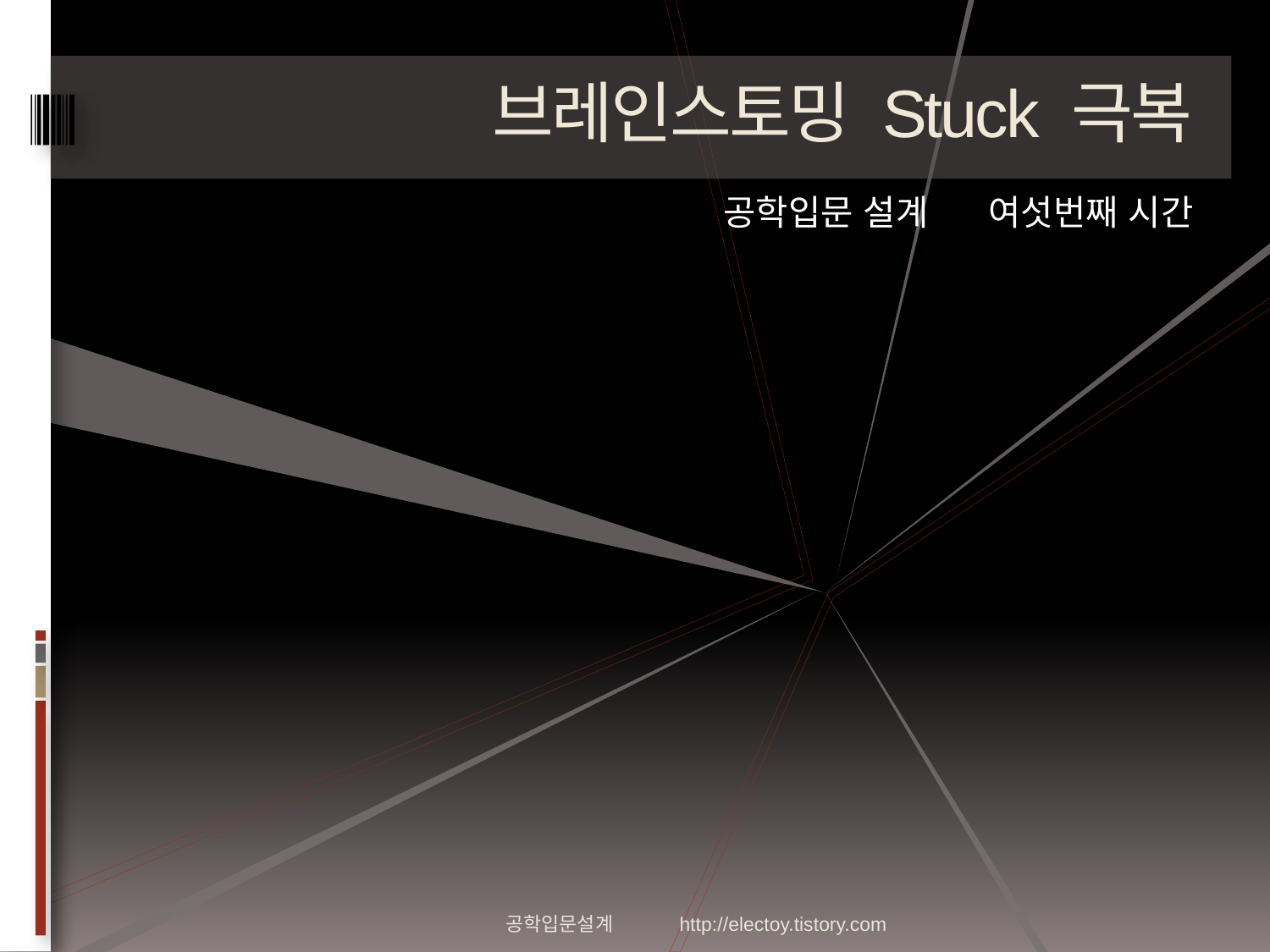

# 브레인스토밍 Stuck 극복
공학입문 설계      여섯번째 시간
공학입문설계          http://electoy.tistory.com